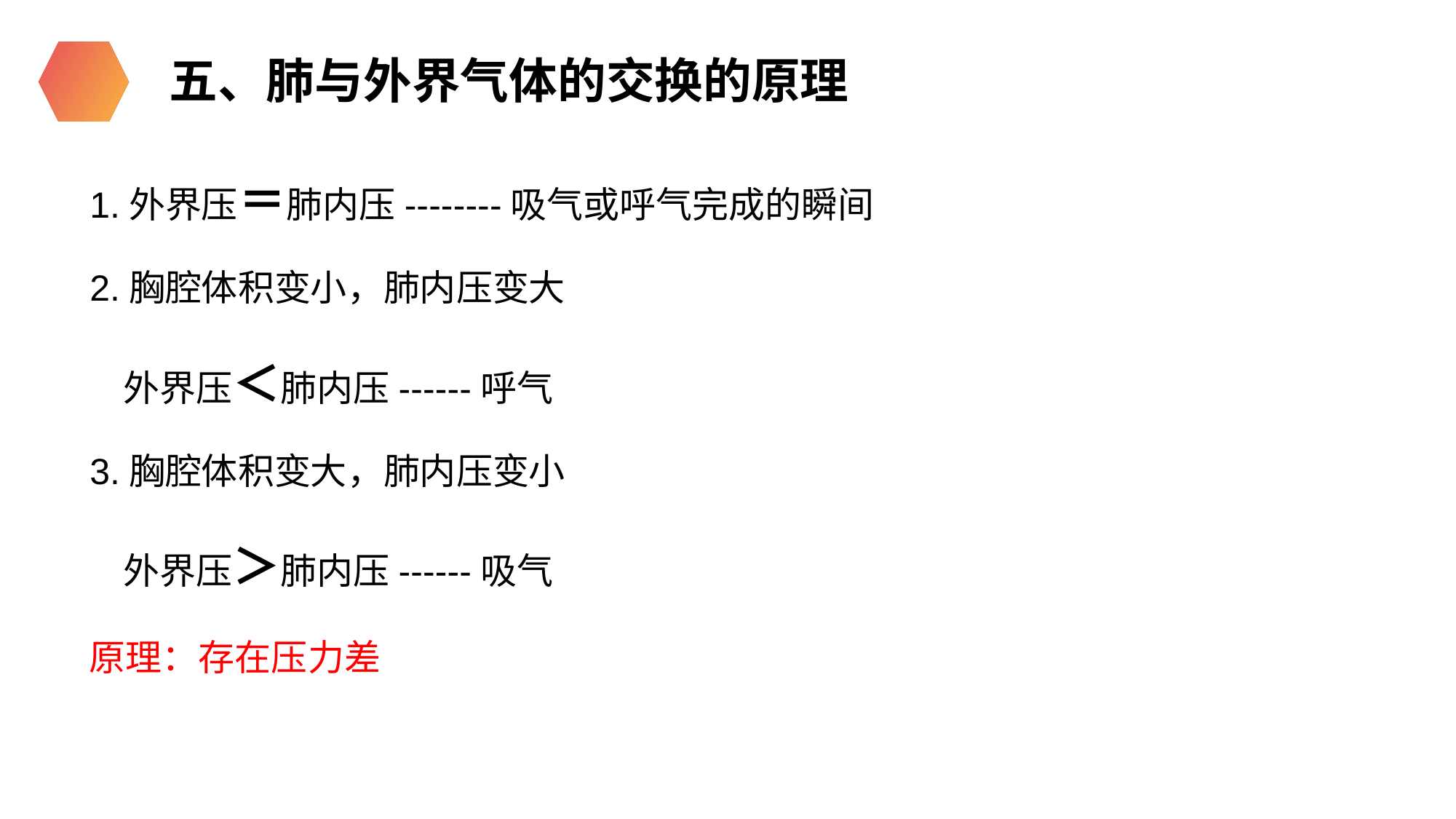

五、肺与外界气体的交换的原理
1.外界压＝肺内压--------吸气或呼气完成的瞬间
2.胸腔体积变小，肺内压变大
   外界压＜肺内压------呼气
3.胸腔体积变大，肺内压变小
   外界压＞肺内压------吸气
原理：存在压力差